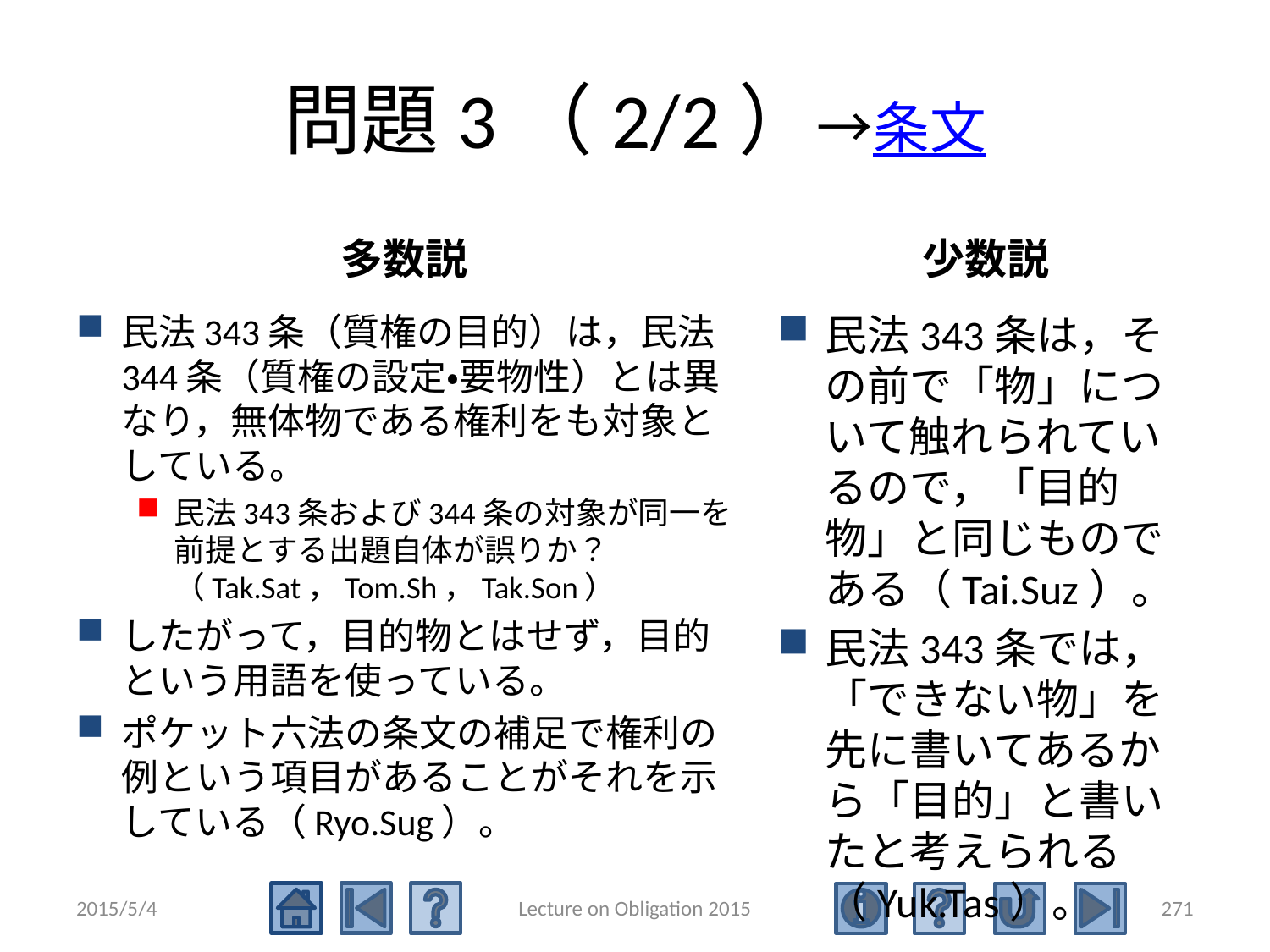

# 問題3（2/2）→条文
多数説
少数説
民法343条（質権の目的）は，民法344条（質権の設定・要物性）とは異なり，無体物である権利をも対象としている。
民法343条および344条の対象が同一を前提とする出題自体が誤りか？（Tak.Sat，Tom.Sh，Tak.Son）
したがって，目的物とはせず，目的という用語を使っている。
ポケット六法の条文の補足で権利の例という項目があることがそれを示している（Ryo.Sug）。
民法343条は，その前で「物」について触れられているので，「目的物」と同じものである（Tai.Suz）。
民法343条では，「できない物」を先に書いてあるから「目的」と書いたと考えられる（Yuk.Tas）。
2015/5/4
Lecture on Obligation 2015
271